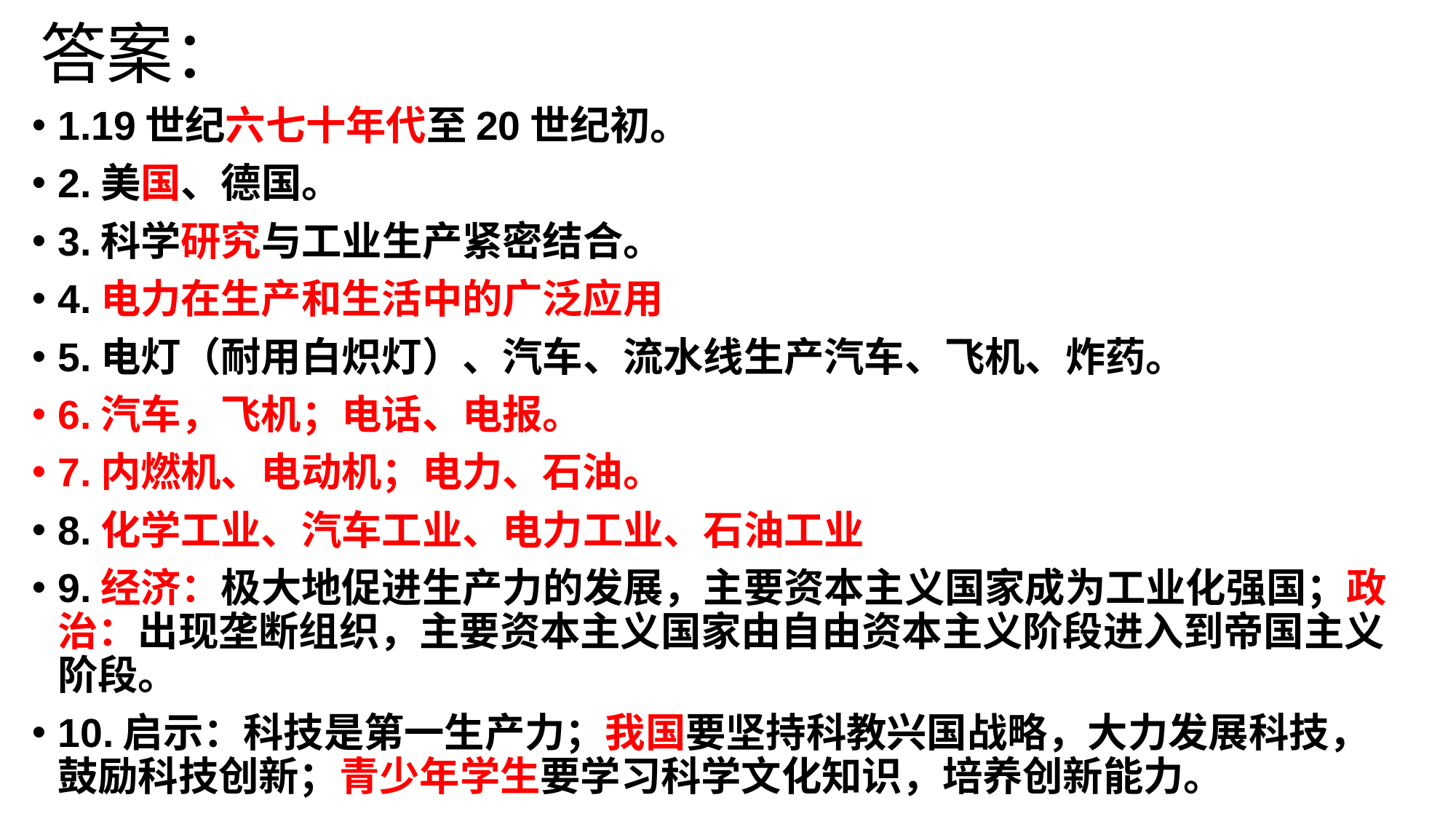

# 答案：
1.19世纪六七十年代至20世纪初。
2.美国、德国。
3.科学研究与工业生产紧密结合。
4.电力在生产和生活中的广泛应用
5.电灯（耐用白炽灯）、汽车、流水线生产汽车、飞机、炸药。
6.汽车，飞机；电话、电报。
7.内燃机、电动机；电力、石油。
8.化学工业、汽车工业、电力工业、石油工业
9.经济：极大地促进生产力的发展，主要资本主义国家成为工业化强国；政治：出现垄断组织，主要资本主义国家由自由资本主义阶段进入到帝国主义阶段。
10.启示：科技是第一生产力；我国要坚持科教兴国战略，大力发展科技，鼓励科技创新；青少年学生要学习科学文化知识，培养创新能力。